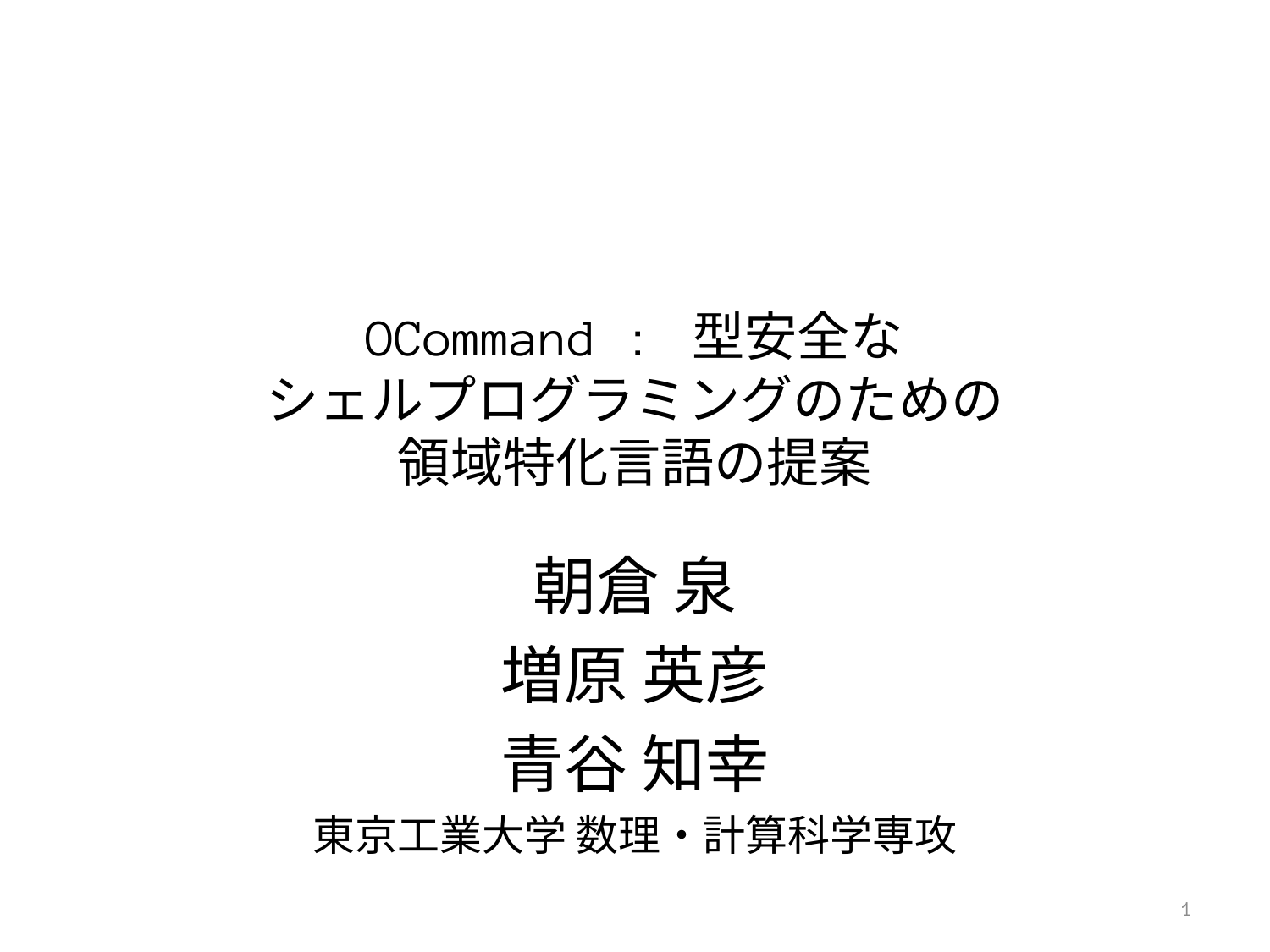

# OCommand : 型安全な シェルプログラミングのための 領域特化言語の提案
朝倉 泉
増原 英彦
青谷 知幸
東京工業大学 数理・計算科学専攻
1